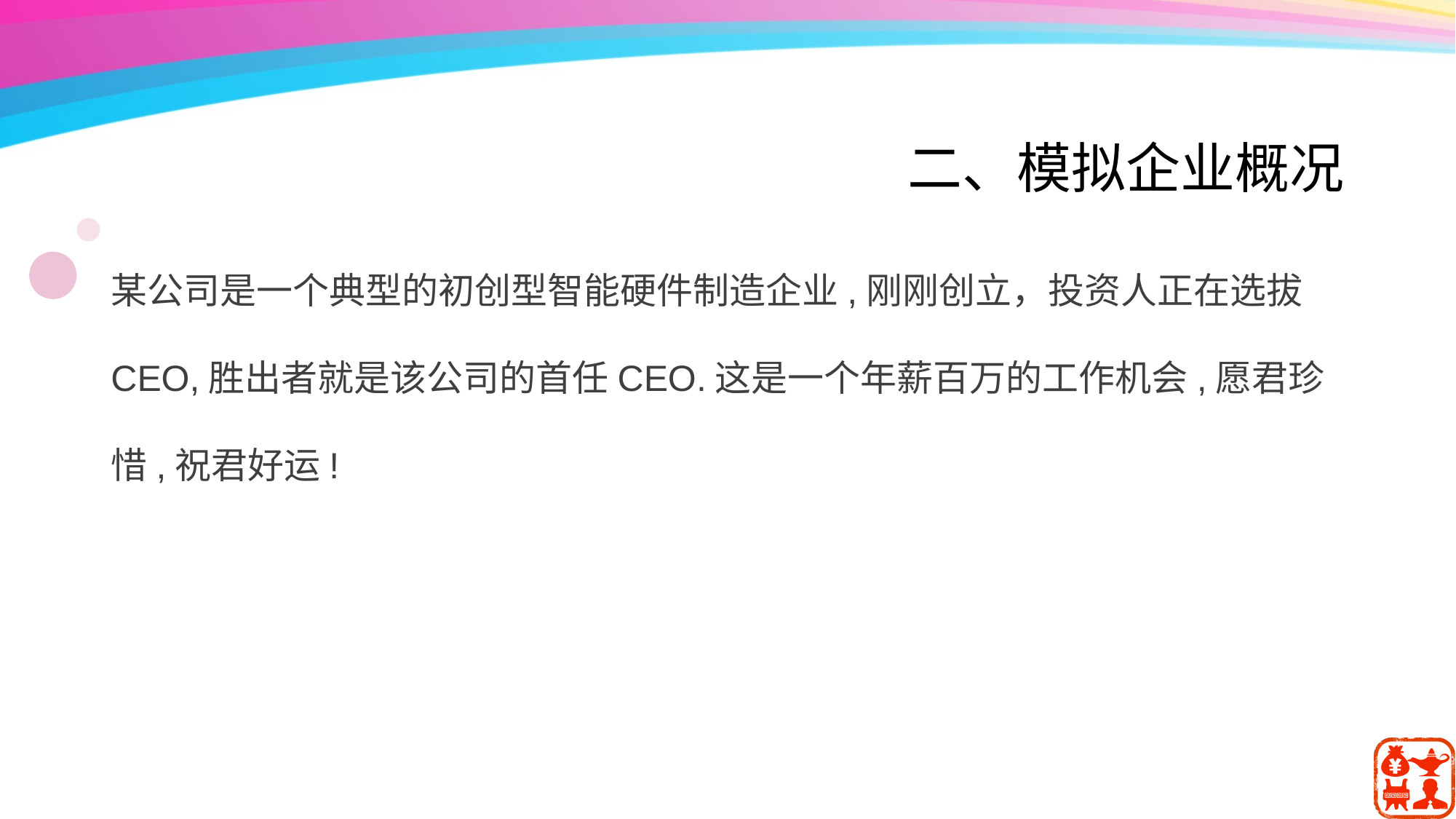

# 二、模拟企业概况

某公司是一个典型的初创型智能硬件制造企业,刚刚创立，投资人正在选拔CEO,胜出者就是该公司的首任CEO.这是一个年薪百万的工作机会,愿君珍惜,祝君好运!